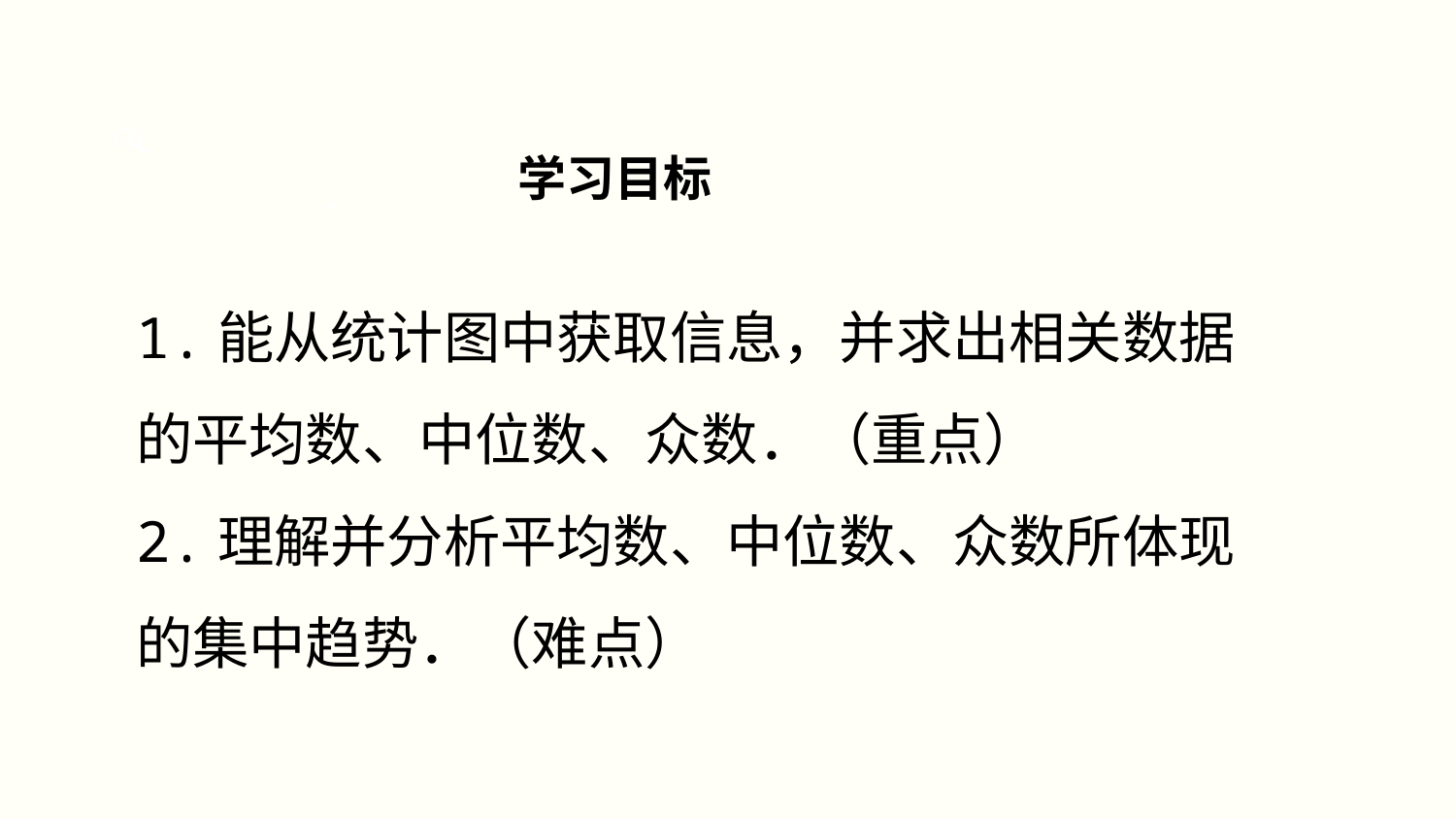

学习目标

1.能从统计图中获取信息，并求出相关数据的平均数、中位数、众数．（重点）
2.理解并分析平均数、中位数、众数所体现的集中趋势．（难点）